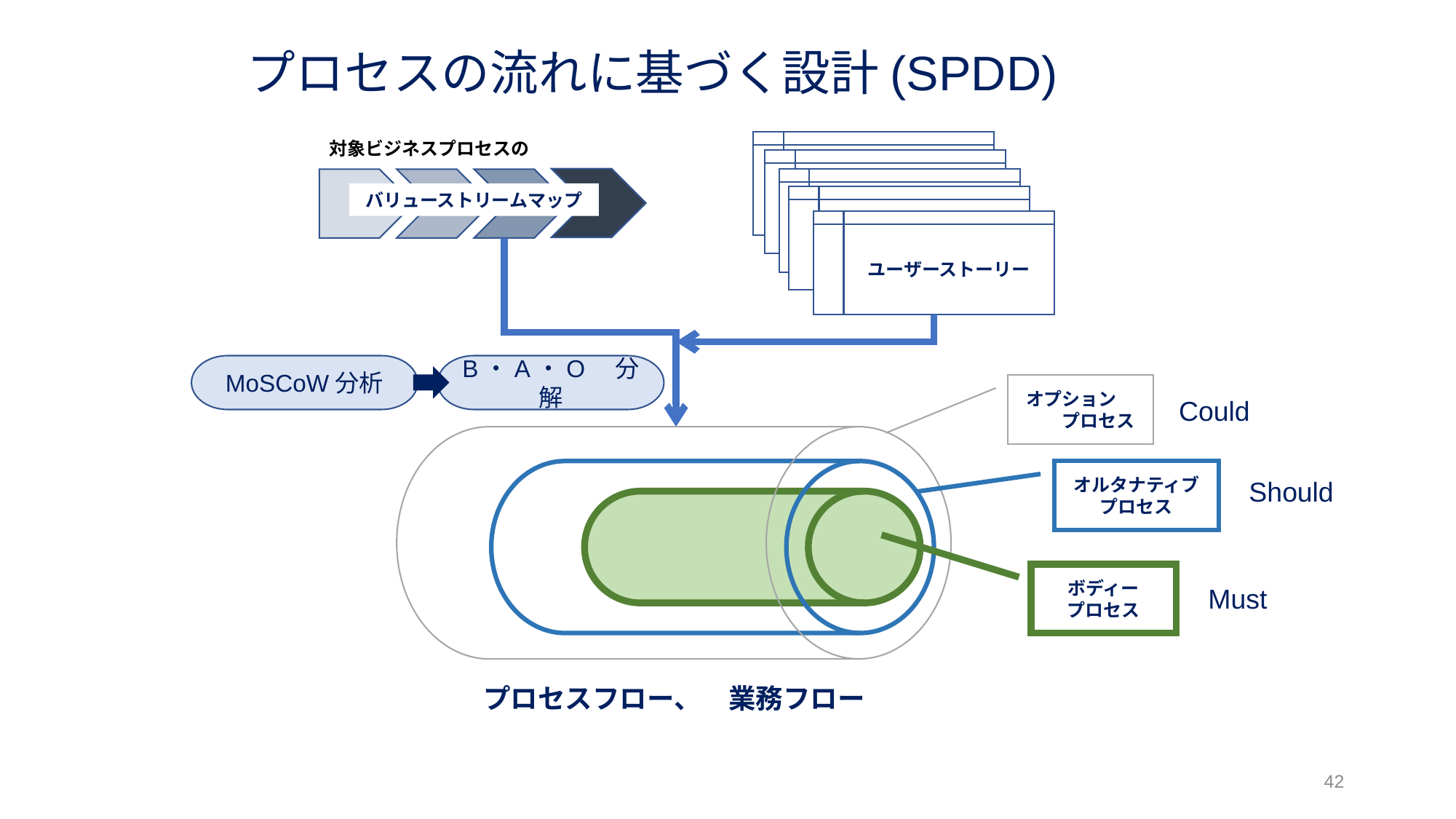

# プロセスの流れに基づく設計(SPDD)
ユーザーストーリー
対象ビジネスプロセスの
ユーザーストーリー

バリューストリームマップ
ユーザーストーリー
ユーザーストーリー
ユーザーストーリー
MoSCoW分析
B・A・O　分解

オプション　　　プロセス
Could

オルタナティブプロセス
Should

ボディー
プロセス
Must
プロセスフロー、　業務フロー
42